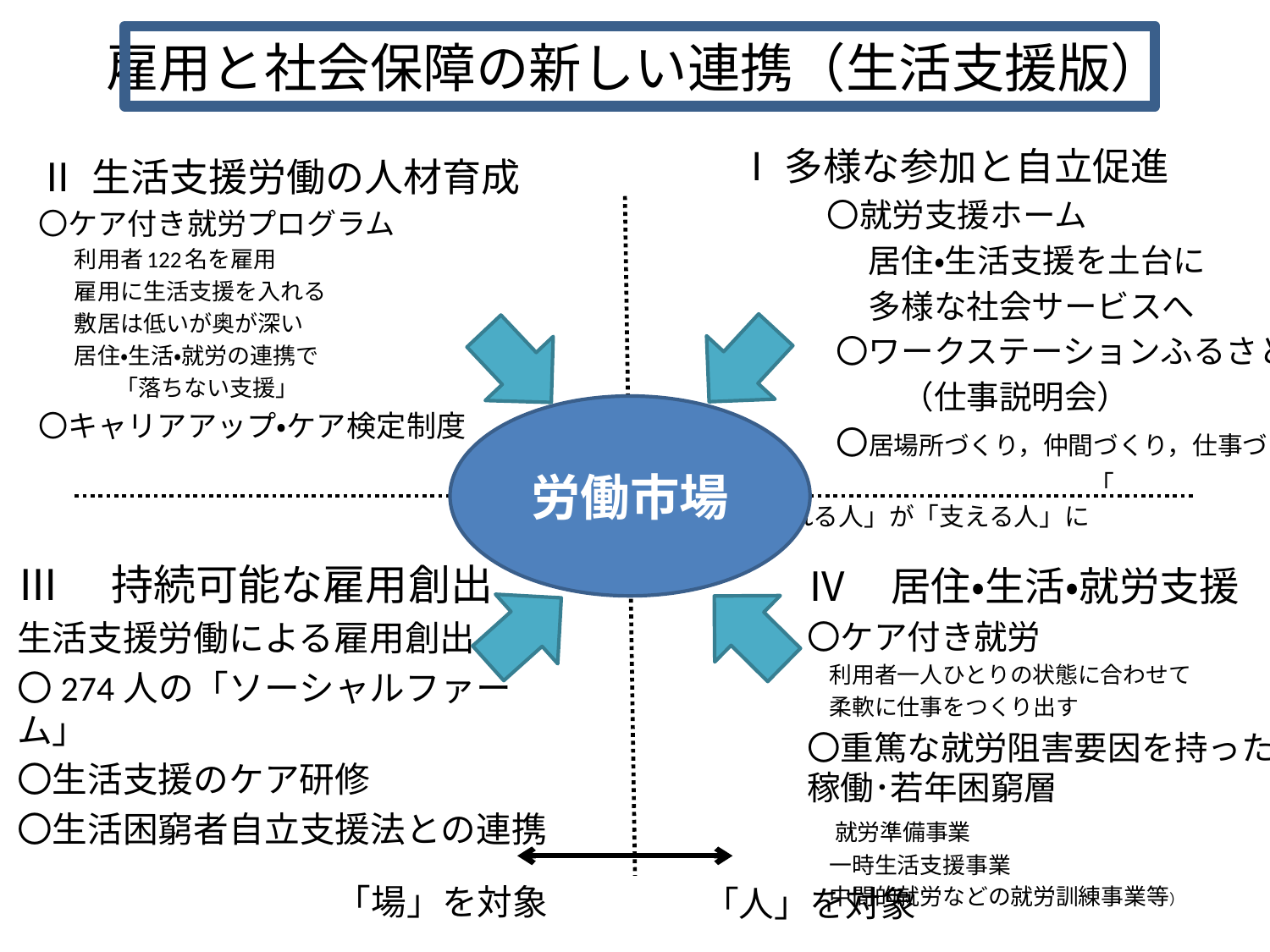

# 雇用と社会保障の新しい連携（生活支援版）

Ⅰ多様な参加と自立促進
　　　〇就労支援ホーム
　　　　居住・生活支援を土台に
　　　　多様な社会サービスへ
　　　〇ワークステーションふるさと
　　　　　（仕事説明会）
　　　〇居場所づくり，仲間づくり，仕事づくり　　　　　　　　　　　「　　　　　　「支えられる人」が「支える人」に

Ⅱ 生活支援労働の人材育成
〇ケア付き就労プログラム
  　利用者122名を雇用
  　雇用に生活支援を入れる
  　敷居は低いが奥が深い
  　居住・生活・就労の連携で
 　　　「落ちない支援」
〇キャリアアップ・ケア検定制度

労働市場
Ⅲ　持続可能な雇用創出
生活支援労働による雇用創出
〇274人の「ソーシャルファーム」
〇生活支援のケア研修
〇生活困窮者自立支援法との連携

Ⅳ　居住・生活・就労支援
〇ケア付き就労
　利用者一人ひとりの状態に合わせて
　柔軟に仕事をつくり出す
〇重篤な就労阻害要因を持った稼働･若年困窮層
　就労準備事業
　一時生活支援事業
　中間的就労などの就労訓練事業等）

「場」を対象
「人」を対象